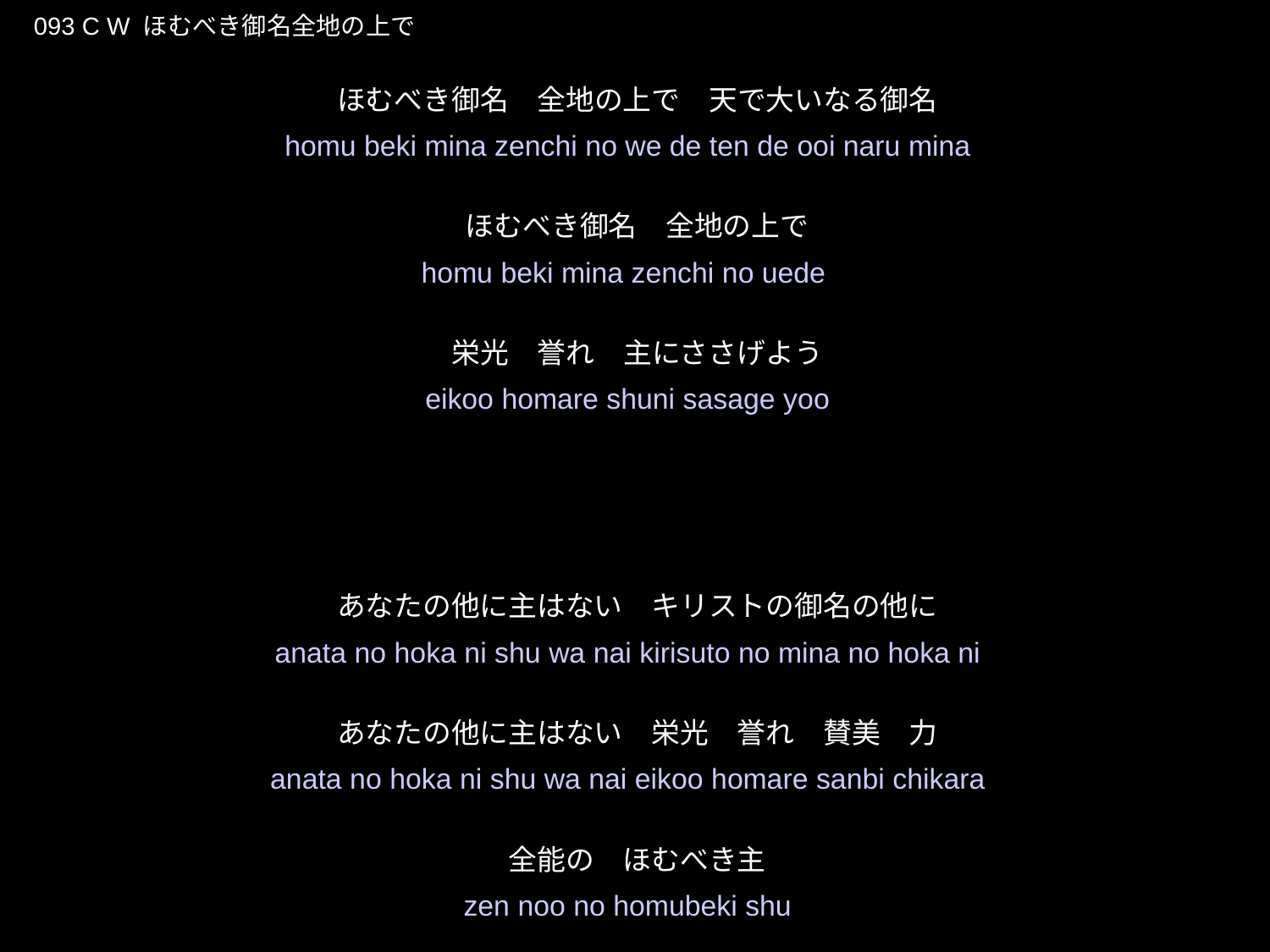

ほむべきみなぜんちのうえで
★W
093 C W ほむべき御名全地の上で
ほむべき御名　全地の上で　天で大いなる御名
ほむべき御名　全地の上で
栄光　誉れ　主にささげよう
あなたの他に主はない　キリストの御名の他に
あなたの他に主はない　栄光　誉れ　賛美　力
全能の　ほむべき主
★２
homu beki mina zenchi no we de ten de ooi naru mina
homu beki mina zenchi no uede
eikoo homare shuni sasage yoo
anata no hoka ni shu wa nai kirisuto no mina no hoka ni
anata no hoka ni shu wa nai eikoo homare sanbi chikara
zen noo no homubeki shu